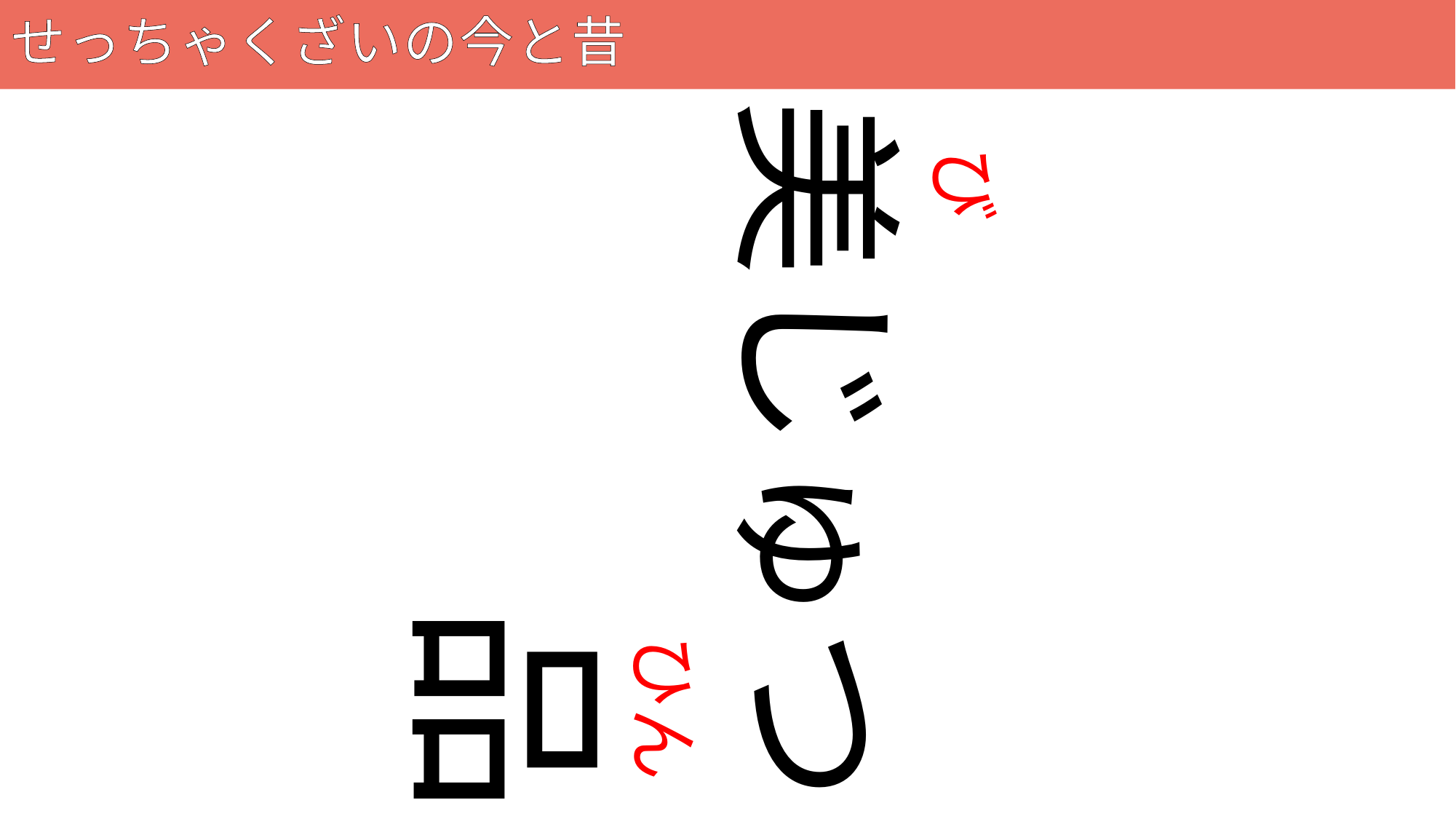

# せっちゃくざいの今と昔
8
美じゅつ
び
品
ひん